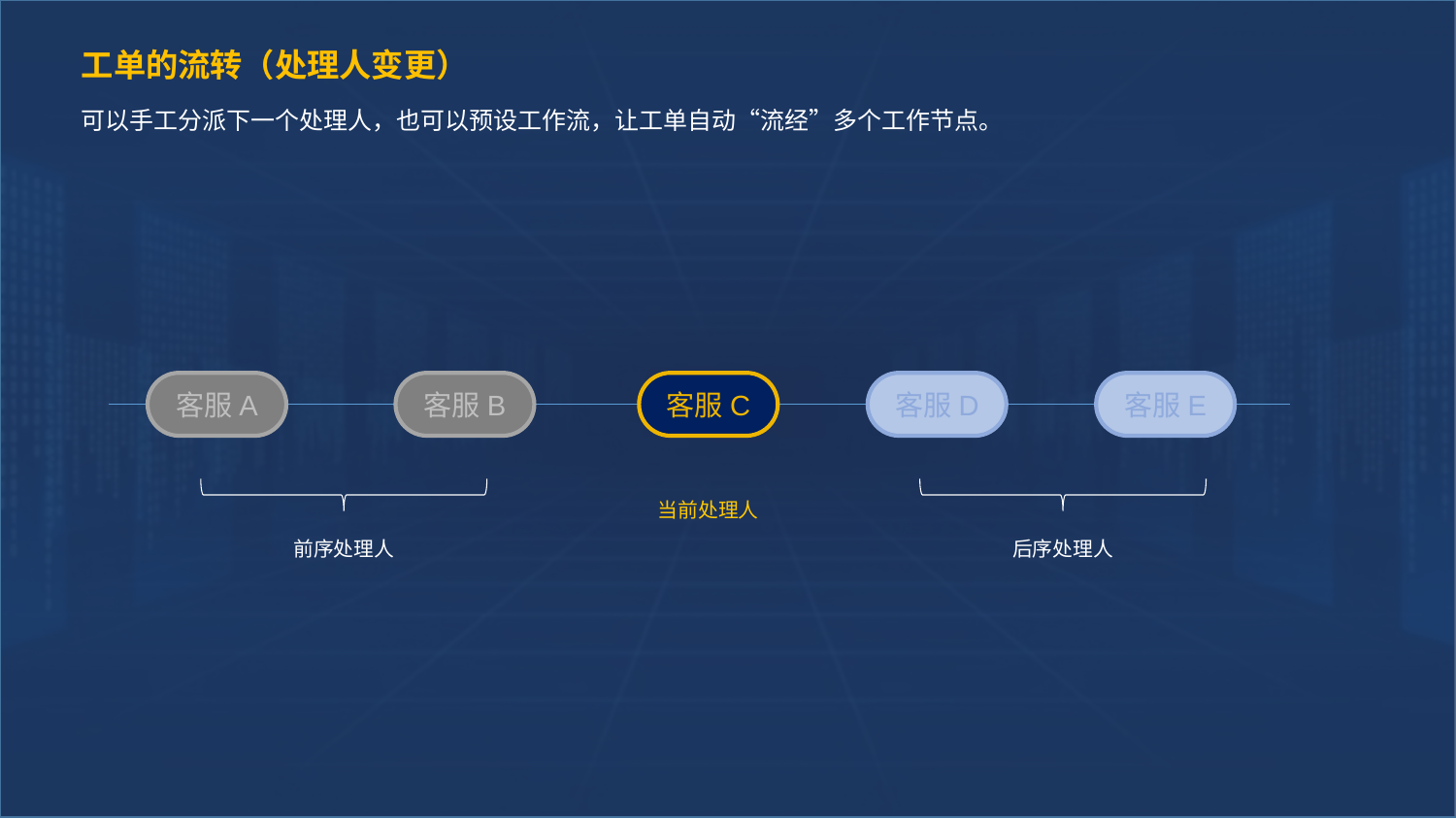

工单的流转（处理人变更）
可以手工分派下一个处理人，也可以预设工作流，让工单自动“流经”多个工作节点。

客服A
客服B
客服C
客服D
客服E
当前处理人
前序处理人
后序处理人